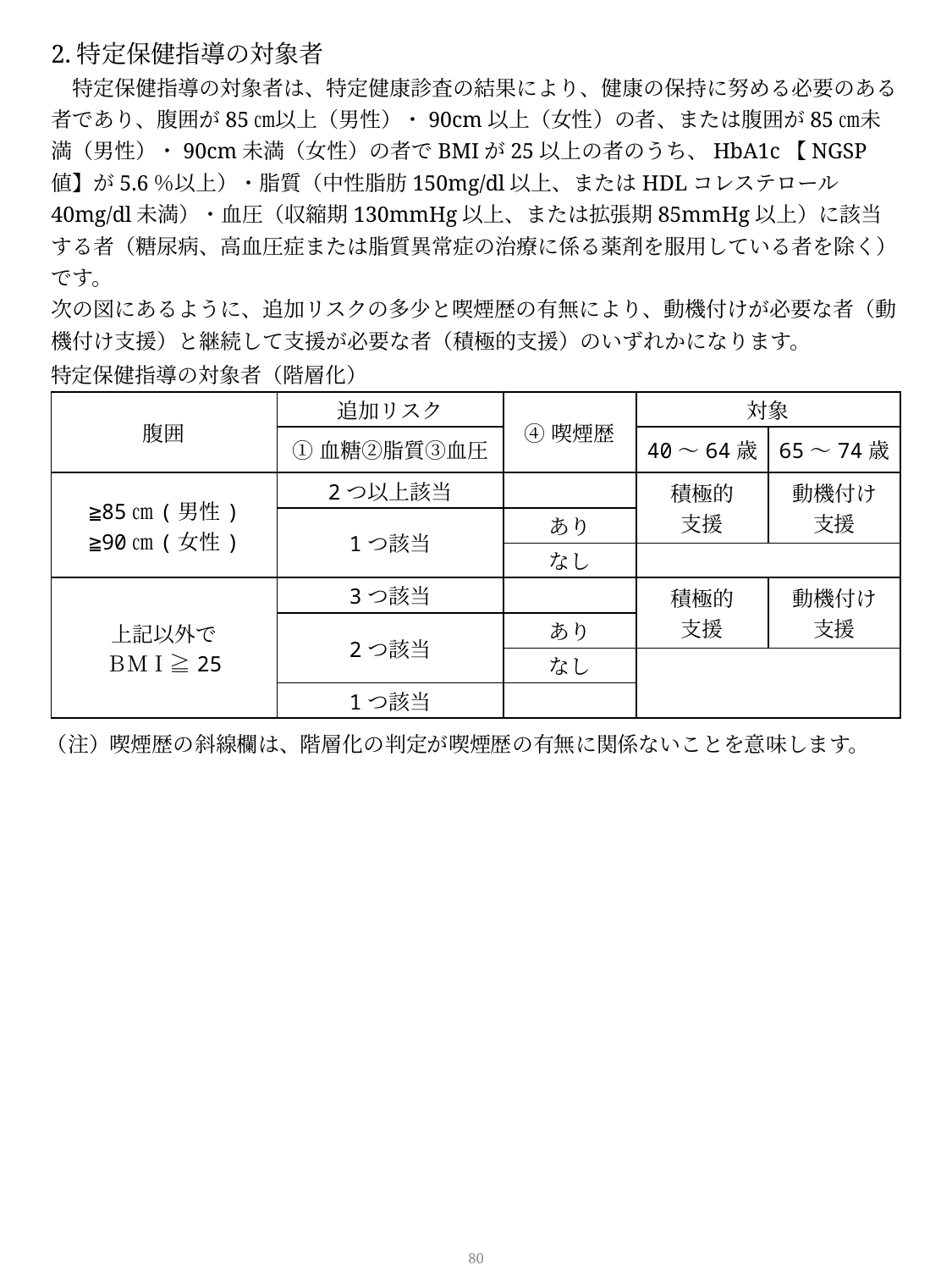

2.特定保健指導の対象者
　特定保健指導の対象者は、特定健康診査の結果により、健康の保持に努める必要のある者であり、腹囲が85㎝以上（男性）・90cm以上（女性）の者、または腹囲が85㎝未満（男性）・90cm未満（女性）の者でBMIが25以上の者のうち、HbA1c【NGSP値】が5.6％以上）・脂質（中性脂肪150mg/dl以上、またはHDLコレステロール40mg/dl未満）・血圧（収縮期130mmHg以上、または拡張期85mmHg以上）に該当する者（糖尿病、高血圧症または脂質異常症の治療に係る薬剤を服用している者を除く）です。
次の図にあるように、追加リスクの多少と喫煙歴の有無により、動機付けが必要な者（動機付け支援）と継続して支援が必要な者（積極的支援）のいずれかになります。

特定保健指導の対象者（階層化）
| 腹囲 | 追加リスク | ④喫煙歴 | 対象 |  |
| --- | --- | --- | --- | --- |
|  | ①血糖②脂質③血圧 |  | 40～64歳 | 65～74歳 |
| ≧85㎝(男性) ≧90㎝(女性) | 2つ以上該当 |  | 積極的 支援 | 動機付け 支援 |
|  | 1つ該当 | あり |  |  |
|  |  | なし |  |  |
| 上記以外で ＢＭＩ≧25 | 3つ該当 |  | 積極的 支援 | 動機付け 支援 |
|  | 2つ該当 | あり |  |  |
|  |  | なし |  |  |
|  | 1つ該当 |  |  |  |

（注）喫煙歴の斜線欄は、階層化の判定が喫煙歴の有無に関係ないことを意味します。
80